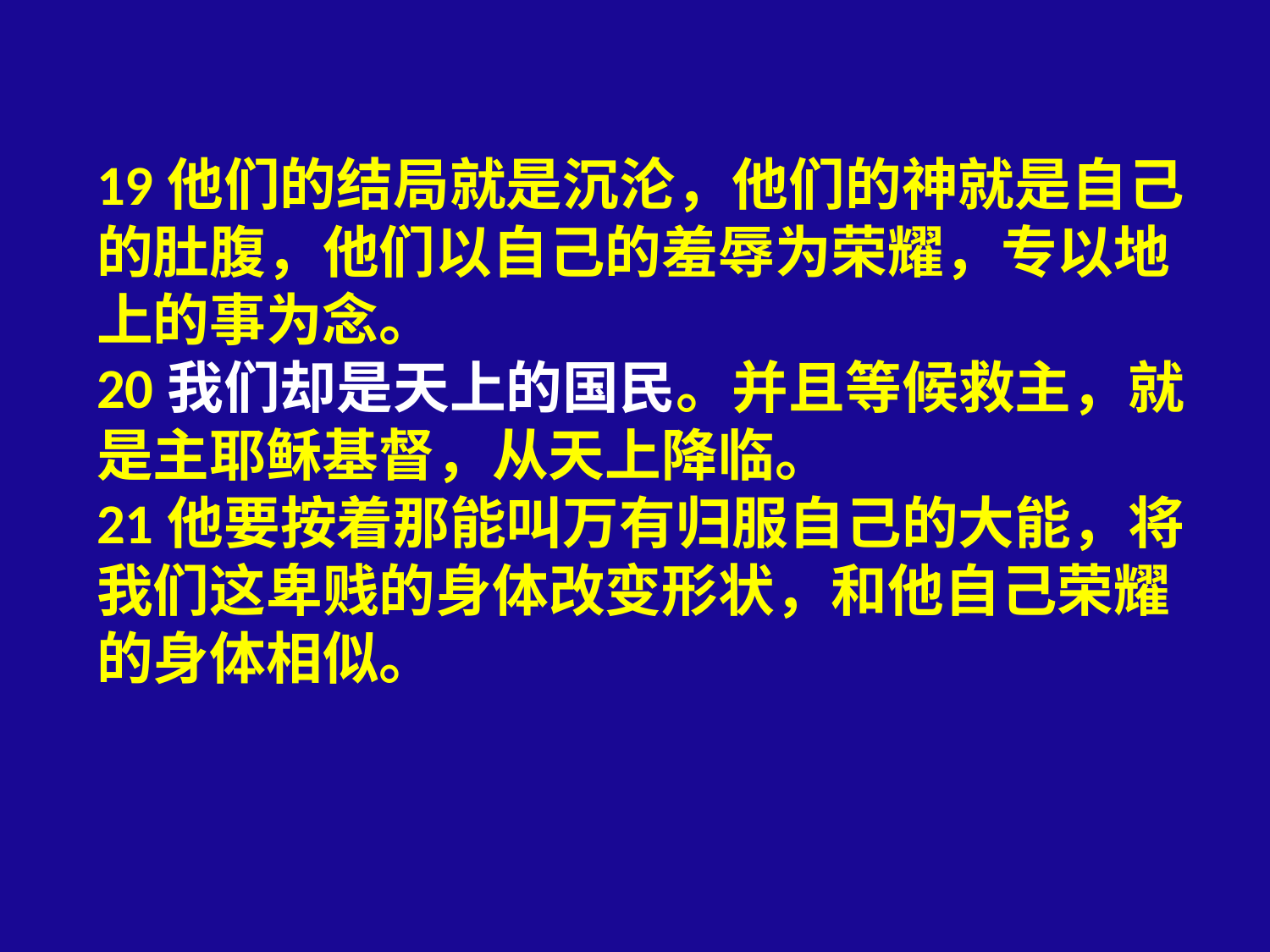

# 19他们的结局就是沉沦，他们的神就是自己的肚腹，他们以自己的羞辱为荣耀，专以地上的事为念。 20我们却是天上的国民。并且等候救主，就是主耶稣基督，从天上降临。 21他要按着那能叫万有归服自己的大能，将我们这卑贱的身体改变形状，和他自己荣耀的身体相似。